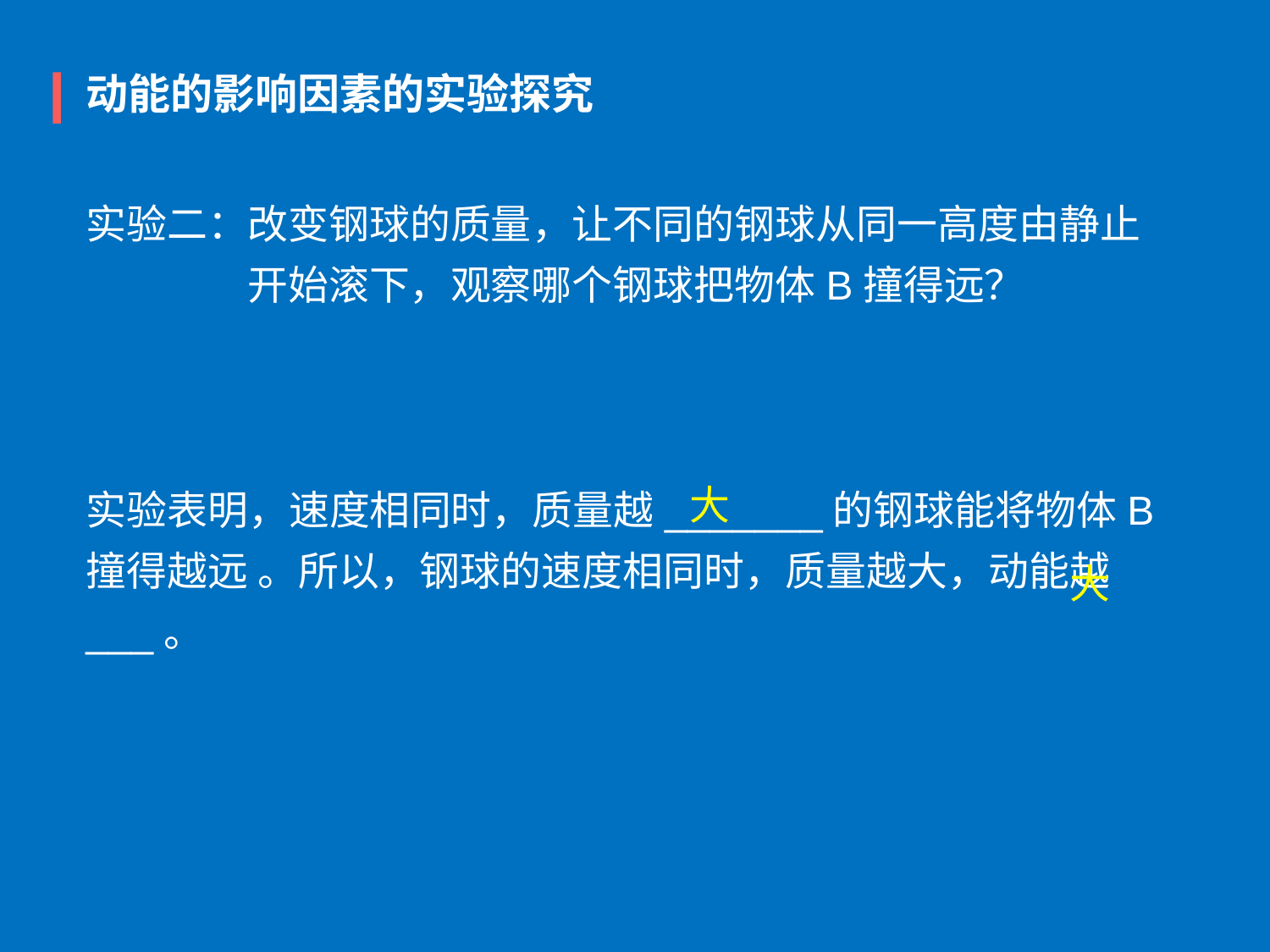

动能的影响因素的实验探究

实验二：
改变钢球的质量，让不同的钢球从同一高度由静止开始滚下，观察哪个钢球把物体B撞得远？
大
实验表明，速度相同时，质量越_______的钢球能将物体B撞得越远 。所以，钢球的速度相同时，质量越大，动能越___。
    大